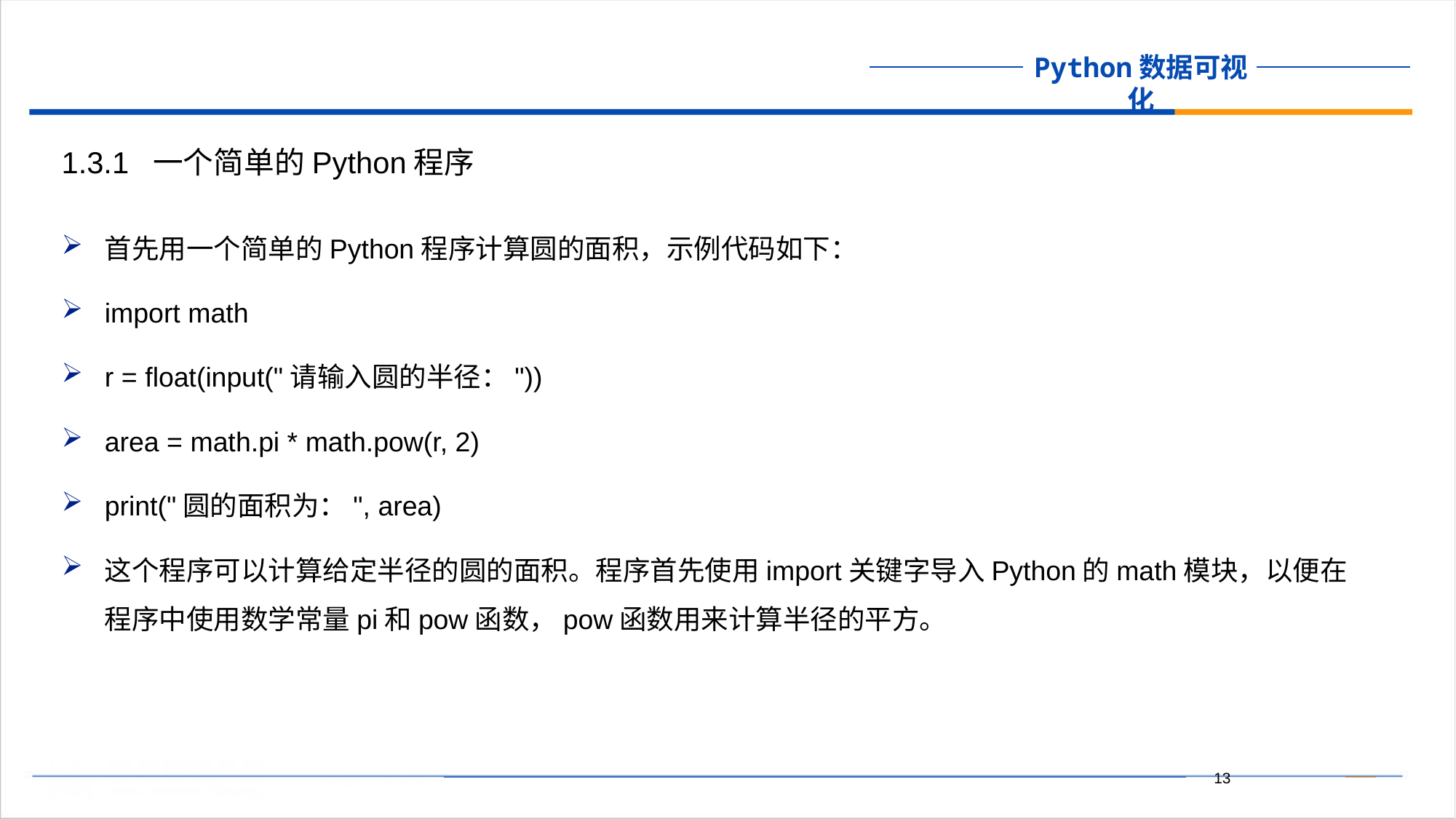

1.3.1  一个简单的Python程序
首先用一个简单的Python程序计算圆的面积，示例代码如下：
import math
r = float(input("请输入圆的半径："))
area = math.pi * math.pow(r, 2)
print("圆的面积为：", area)
这个程序可以计算给定半径的圆的面积。程序首先使用import关键字导入Python的math模块，以便在程序中使用数学常量pi和pow函数，pow函数用来计算半径的平方。